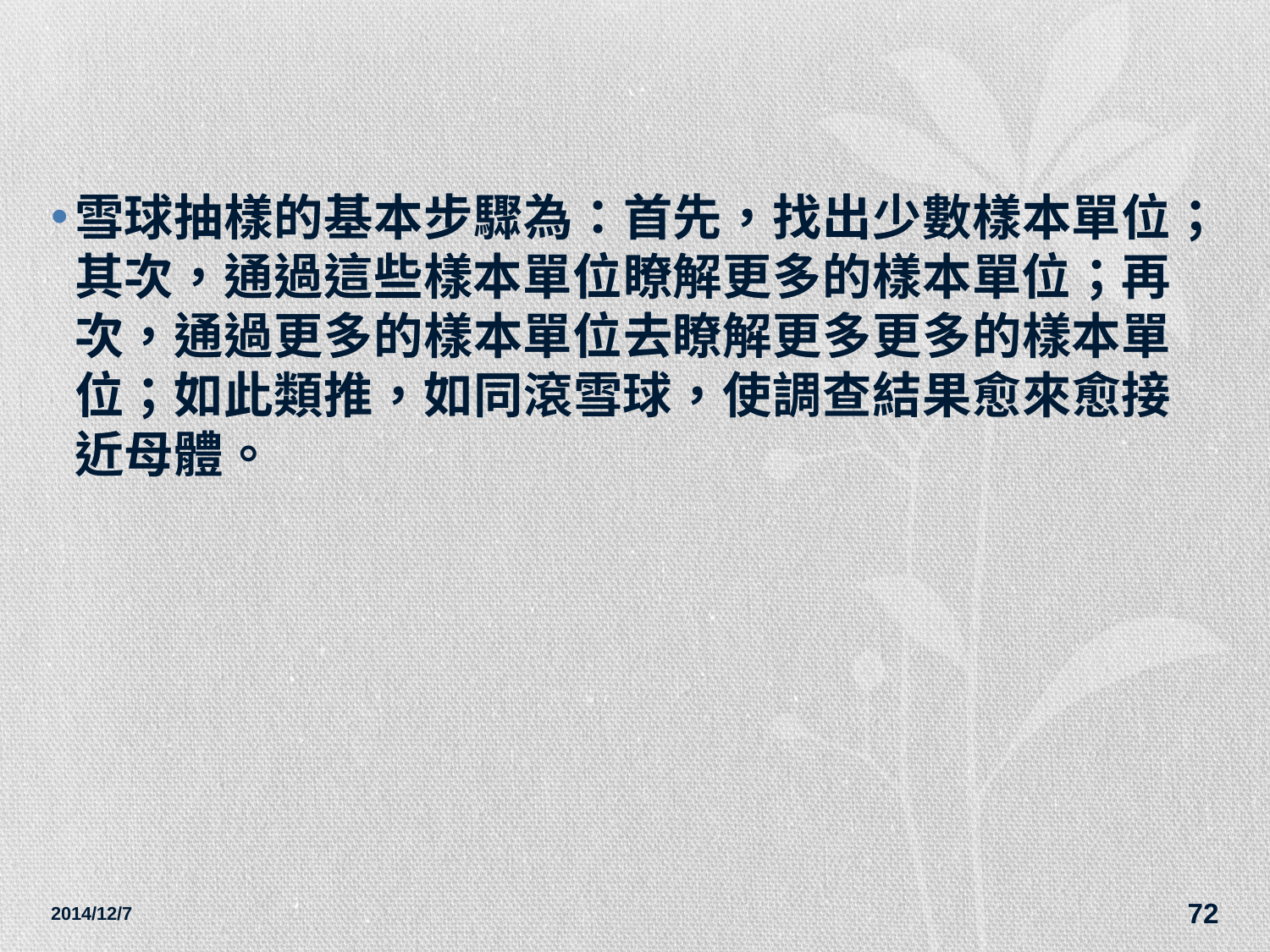

#
雪球抽樣的基本步驟為：首先，找出少數樣本單位；其次，通過這些樣本單位瞭解更多的樣本單位；再次，通過更多的樣本單位去瞭解更多更多的樣本單位；如此類推，如同滾雪球，使調查結果愈來愈接近母體。
2014/12/7
72